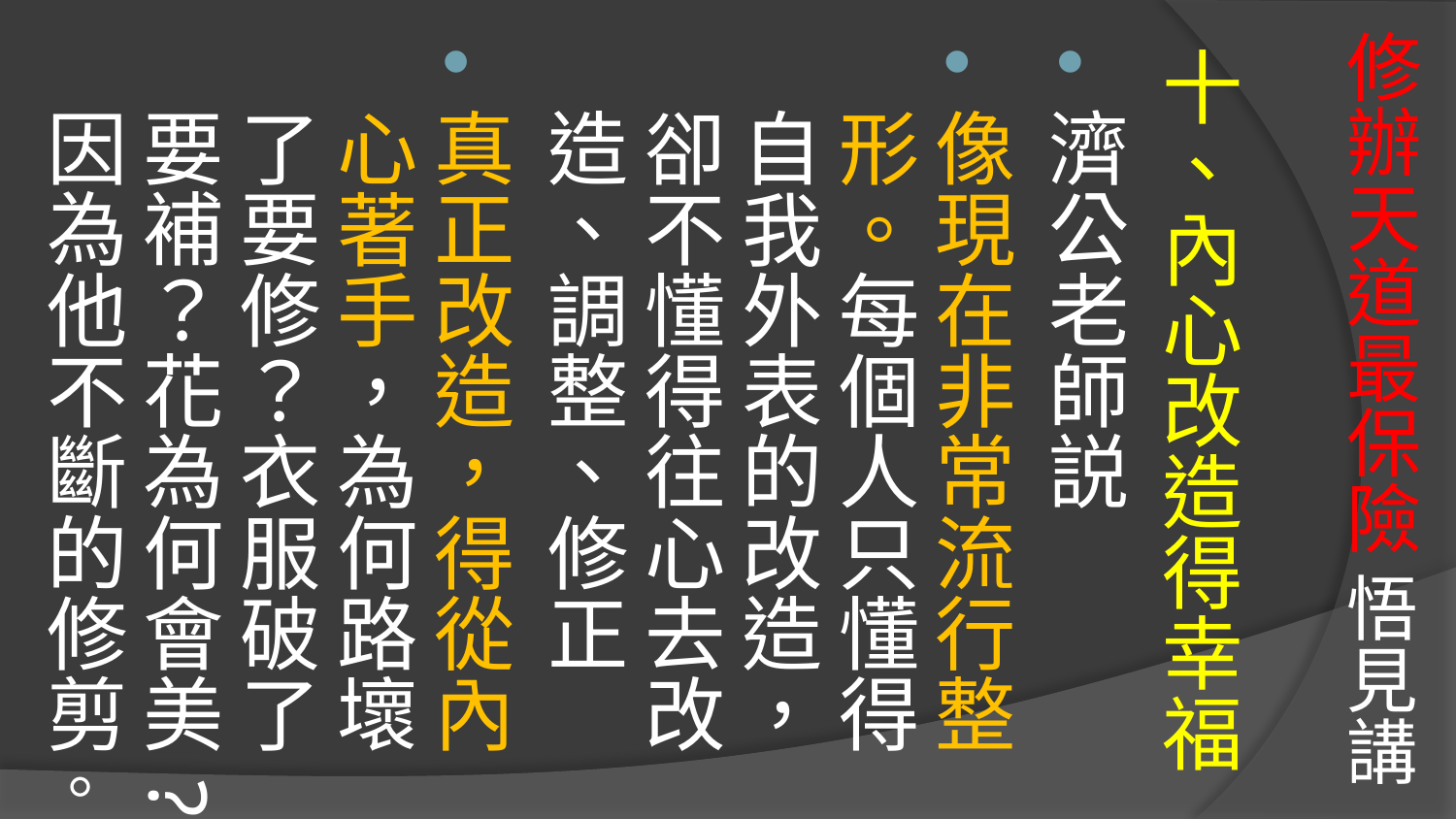

# 修辦天道最保險 悟見講
十、內心改造得幸福
濟公老師説
像現在非常流行整形。每個人只懂得自我外表的改造，卻不懂得往心去改造、調整、修正
真正改造，得從內心著手，為何路壞了要修？衣服破了要補？花為何會美?因為他不斷的修剪。